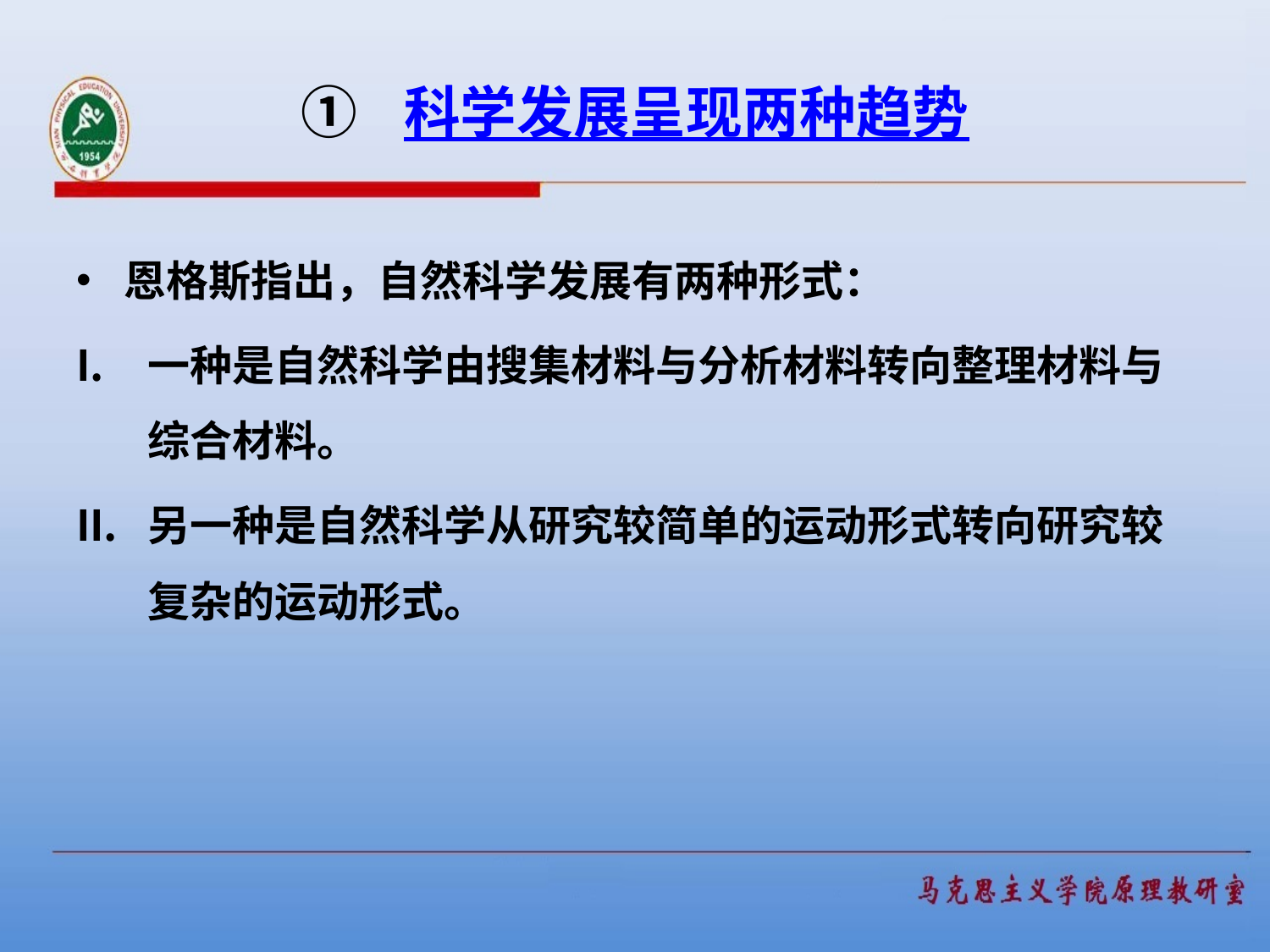

# 科学发展呈现两种趋势
恩格斯指出，自然科学发展有两种形式：
一种是自然科学由搜集材料与分析材料转向整理材料与综合材料。
另一种是自然科学从研究较简单的运动形式转向研究较复杂的运动形式。